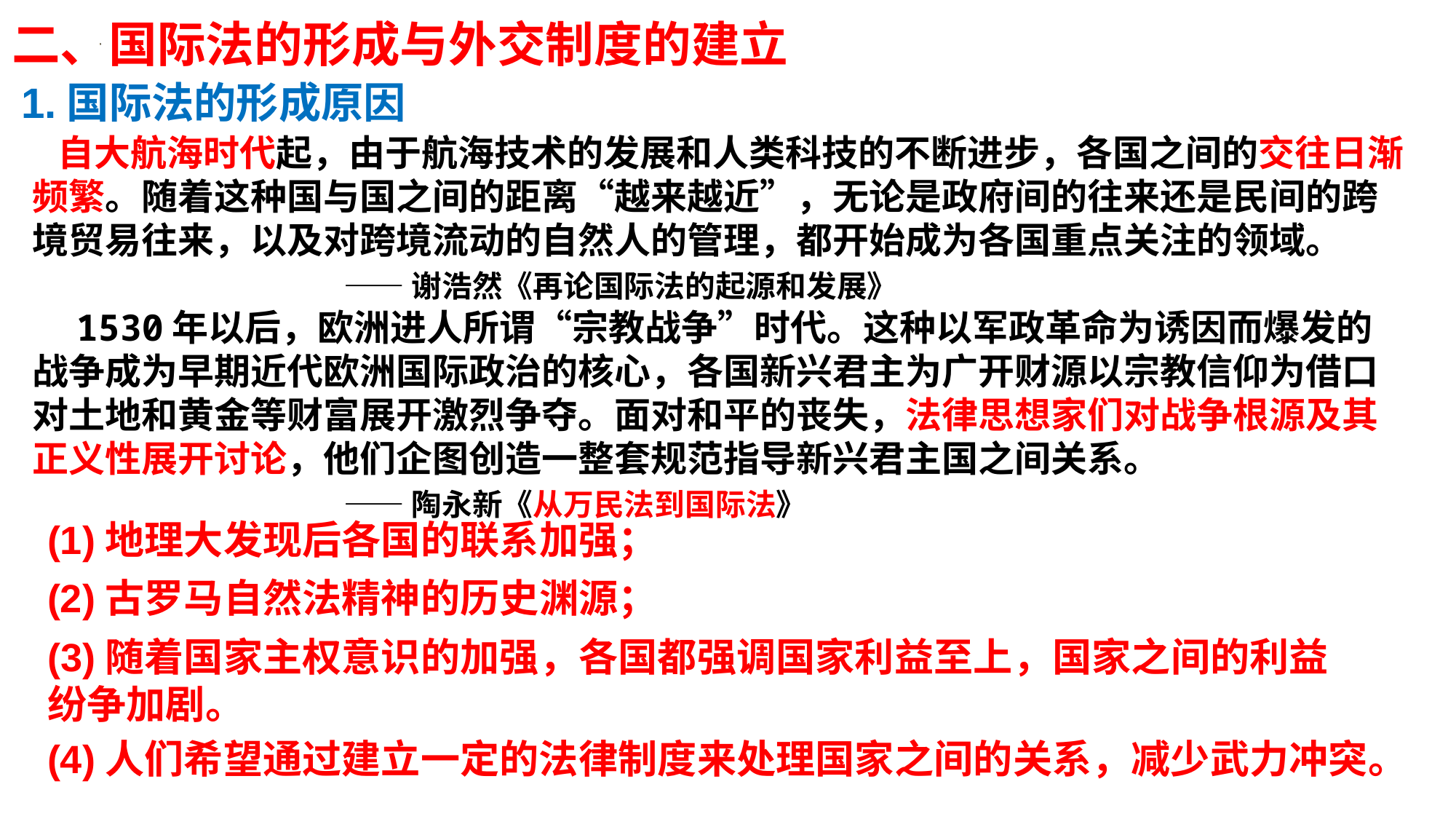

二、国际法的形成与外交制度的建立
1.国际法的形成原因
  自大航海时代起，由于航海技术的发展和人类科技的不断进步，各国之间的交往日渐频繁。随着这种国与国之间的距离“越来越近”，无论是政府间的往来还是民间的跨境贸易往来，以及对跨境流动的自然人的管理，都开始成为各国重点关注的领域。
                                      ——谢浩然《再论国际法的起源和发展》
  1530年以后，欧洲进人所谓“宗教战争”时代。这种以军政革命为诱因而爆发的战争成为早期近代欧洲国际政治的核心，各国新兴君主为广开财源以宗教信仰为借口对土地和黄金等财富展开激烈争夺。面对和平的丧失，法律思想家们对战争根源及其正义性展开讨论，他们企图创造一整套规范指导新兴君主国之间关系。
                                      ——陶永新《从万民法到国际法》
(1)地理大发现后各国的联系加强；
(2)古罗马自然法精神的历史渊源；
(3)随着国家主权意识的加强，各国都强调国家利益至上，国家之间的利益纷争加剧。
(4)人们希望通过建立一定的法律制度来处理国家之间的关系，减少武力冲突。